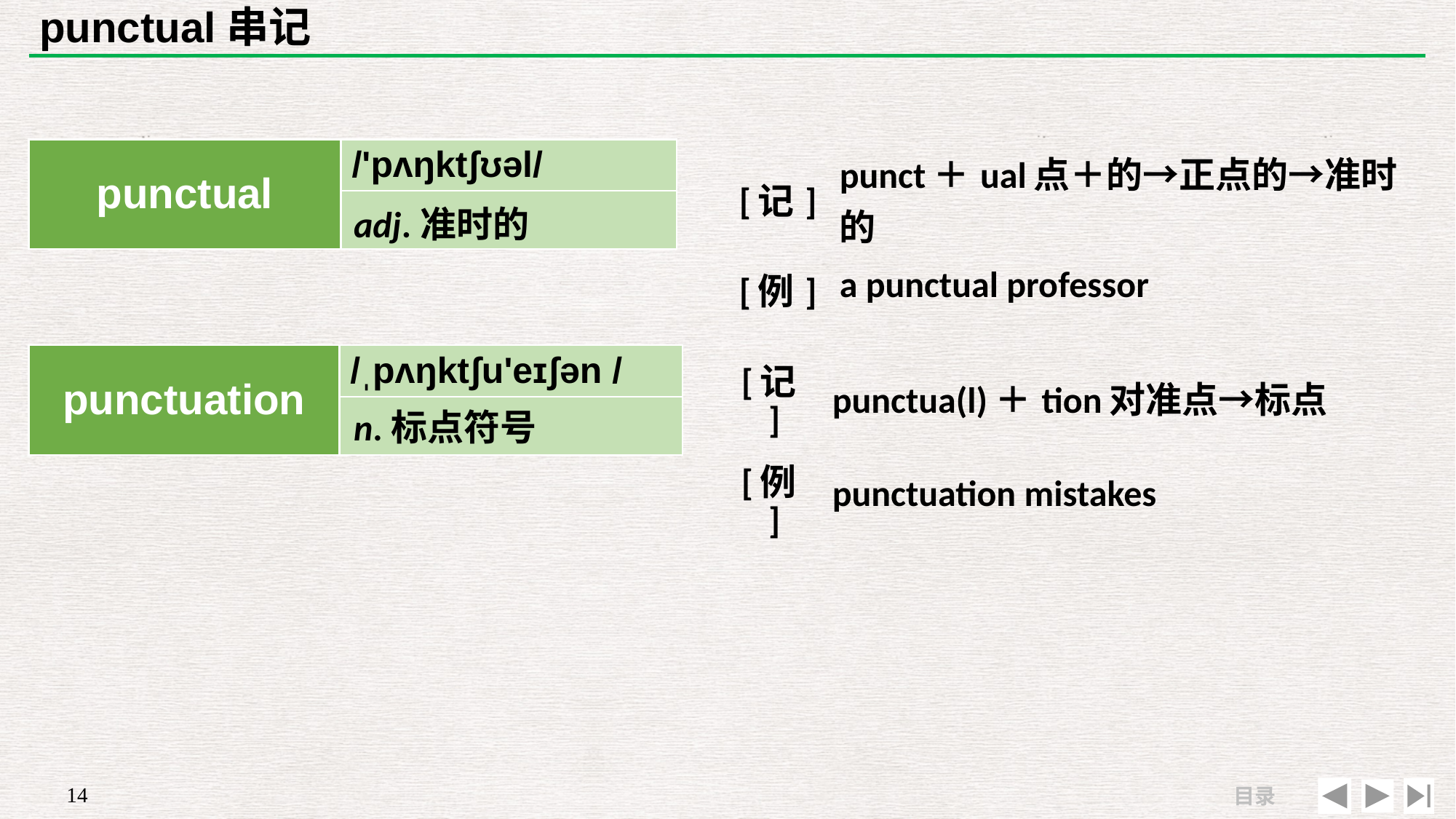

# punctual串记

| punctual | /'pʌŋktʃʊəl/ |
| --- | --- |
|  |  |
| [记] | punct＋ual点＋的→正点的→准时的 |
| --- | --- |
| [例] | a punctual professor |
adj.准时的
| punctuation | /ˌpʌŋktʃu'eɪʃən / |
| --- | --- |
|  |  |
| [记] | punctua(l)＋tion对准点→标点 |
| --- | --- |
| [例] | punctuation mistakes |
n.标点符号